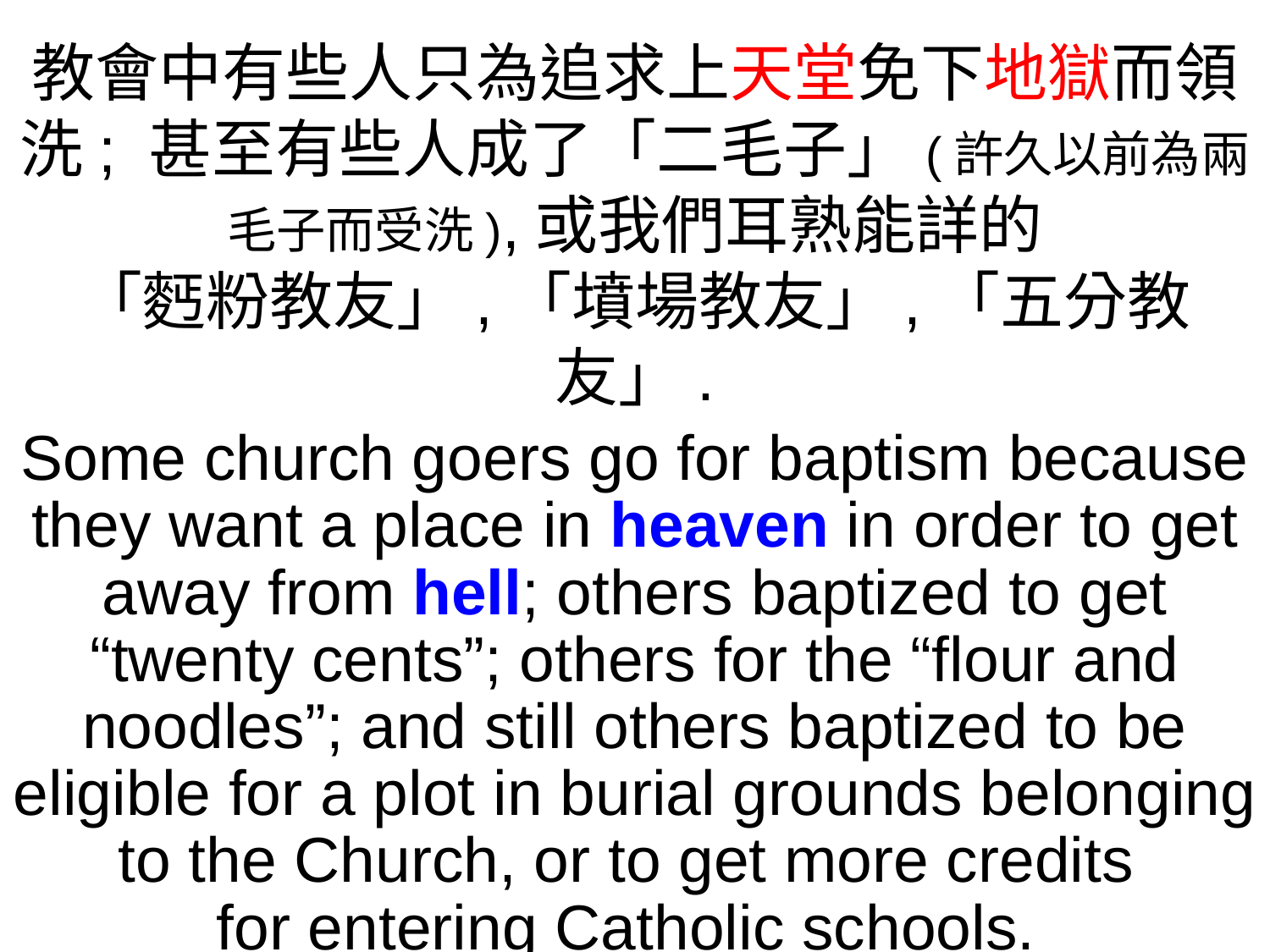

教會中有些人只為追求上天堂免下地獄而領洗; 甚至有些人成了「二毛子」(許久以前為兩毛子而受洗),或我們耳熟能詳的
「麫粉教友」,「墳場教友」,「五分教友」.
Some church goers go for baptism because they want a place in heaven in order to get away from hell; others baptized to get “twenty cents”; others for the “flour and noodles”; and still others baptized to be eligible for a plot in burial grounds belonging to the Church, or to get more credits
for entering Catholic schools.